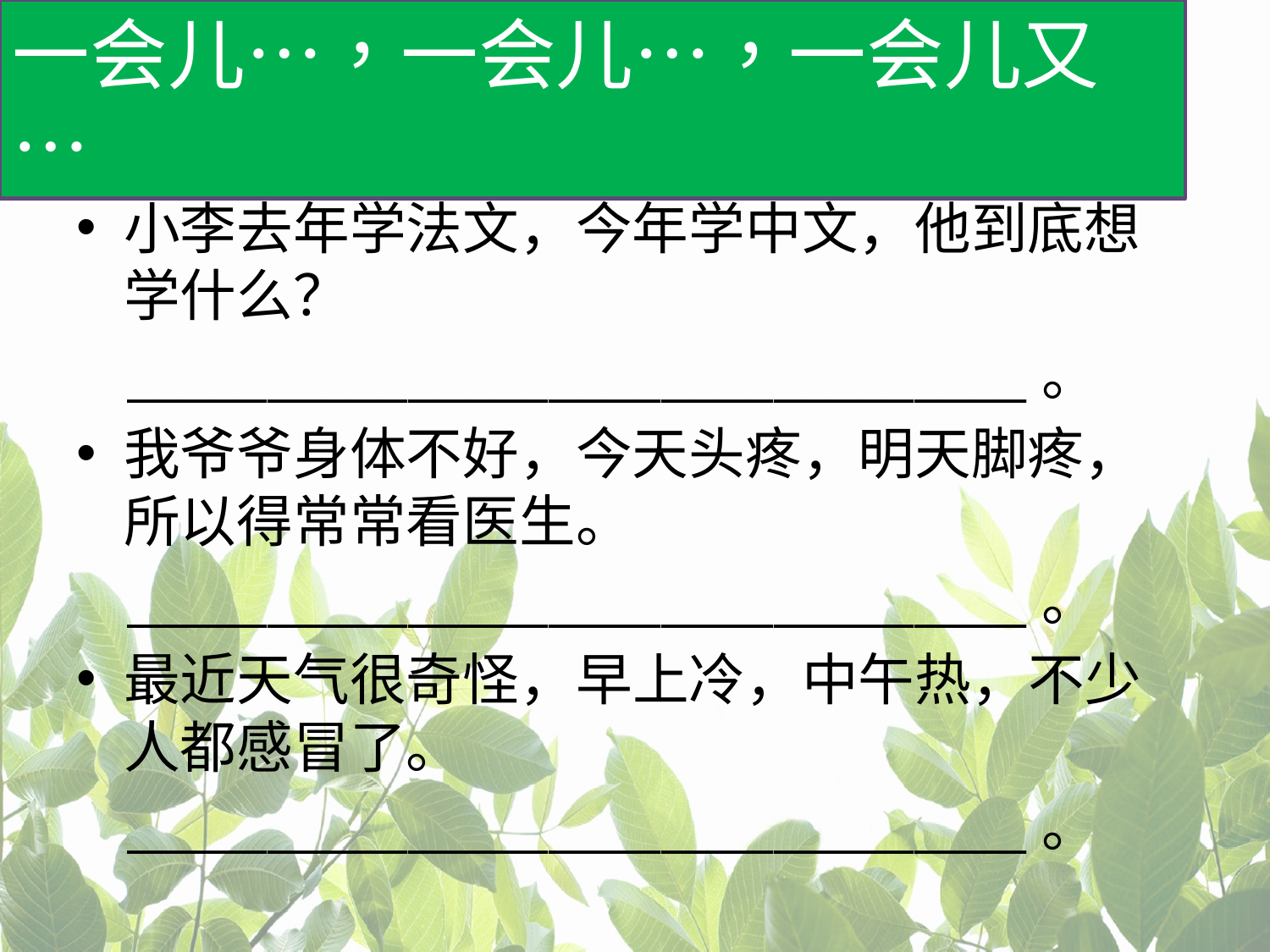

一会儿…，一会儿…，一会儿又…
小李去年学法文，今年学中文，他到底想学什么？
    ________________________________。
我爷爷身体不好，今天头疼，明天脚疼，所以得常常看医生。
    ________________________________。
最近天气很奇怪，早上冷，中午热，不少人都感冒了。
    ________________________________。